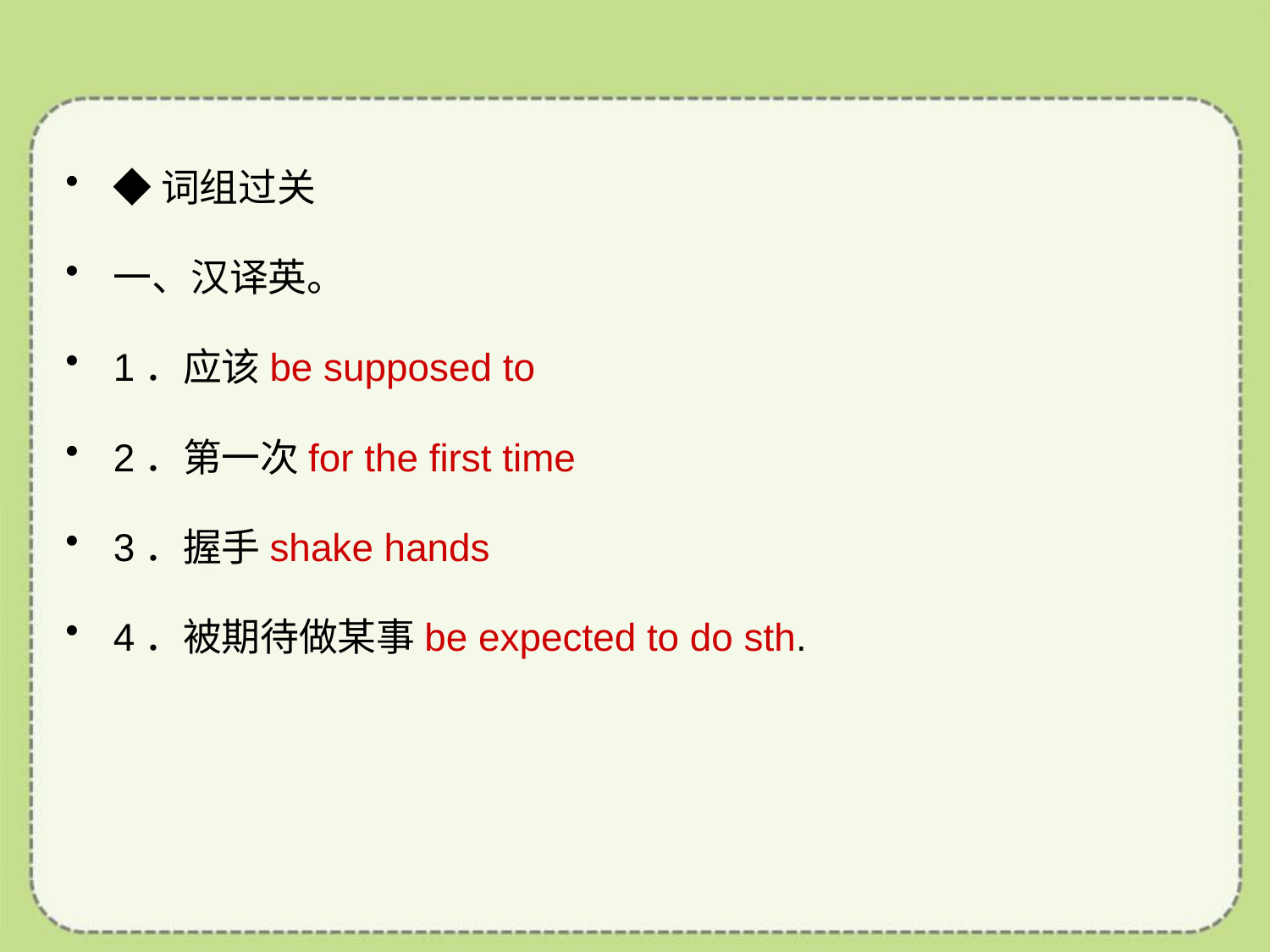

◆词组过关

一、汉译英。

1．应该be supposed to

2．第一次for the first time

3．握手shake hands

4．被期待做某事be expected to do sth.